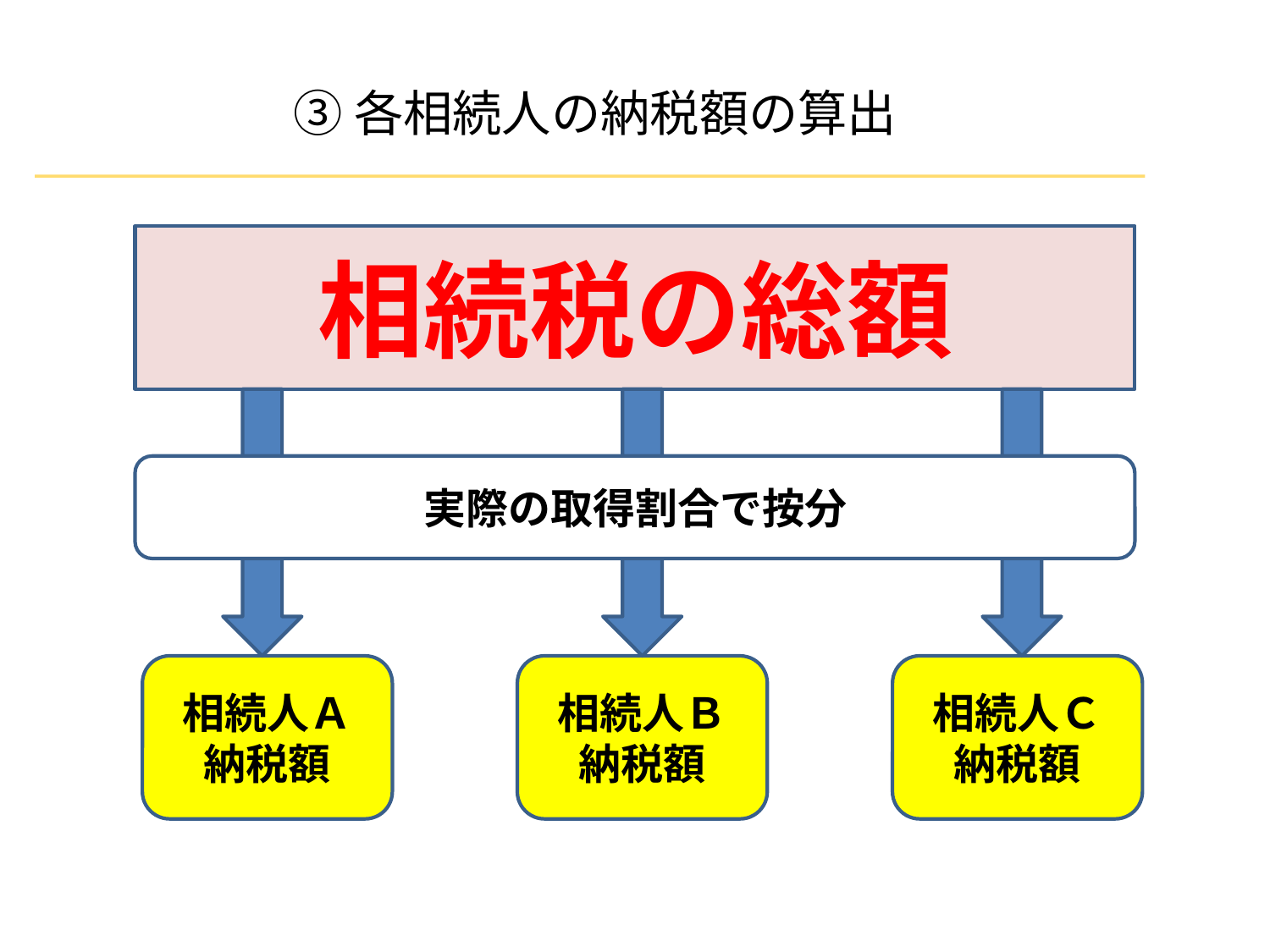

③各相続人の納税額の算出
相続税の総額

実際の取得割合で按分
相続人Ａ
納税額
相続人Ｂ
納税額
相続人Ｃ
納税額